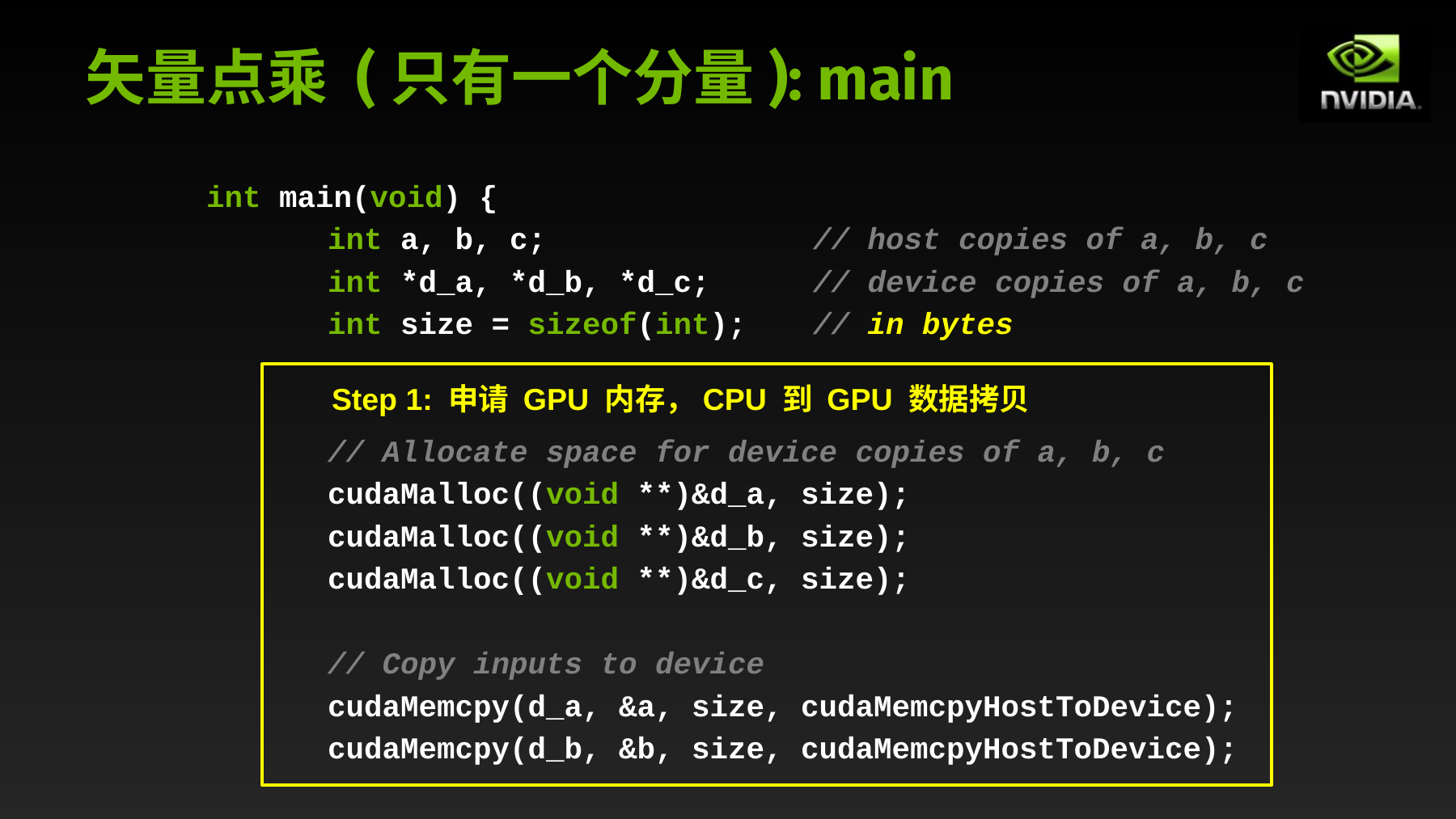

# 矢量点乘 (只有一个分量): main
	int main(void) {
		int a, b, c;			// host copies of a, b, c
		int *d_a, *d_b, *d_c;	// device copies of a, b, c
		int size = sizeof(int);	// in bytes

		// Allocate space for device copies of a, b, c
		cudaMalloc((void **)&d_a, size);
		cudaMalloc((void **)&d_b, size);
		cudaMalloc((void **)&d_c, size);

		// Copy inputs to device
		cudaMemcpy(d_a, &a, size, cudaMemcpyHostToDevice);
		cudaMemcpy(d_b, &b, size, cudaMemcpyHostToDevice);

Step 1: 申请 GPU 内存，CPU 到 GPU 数据拷贝